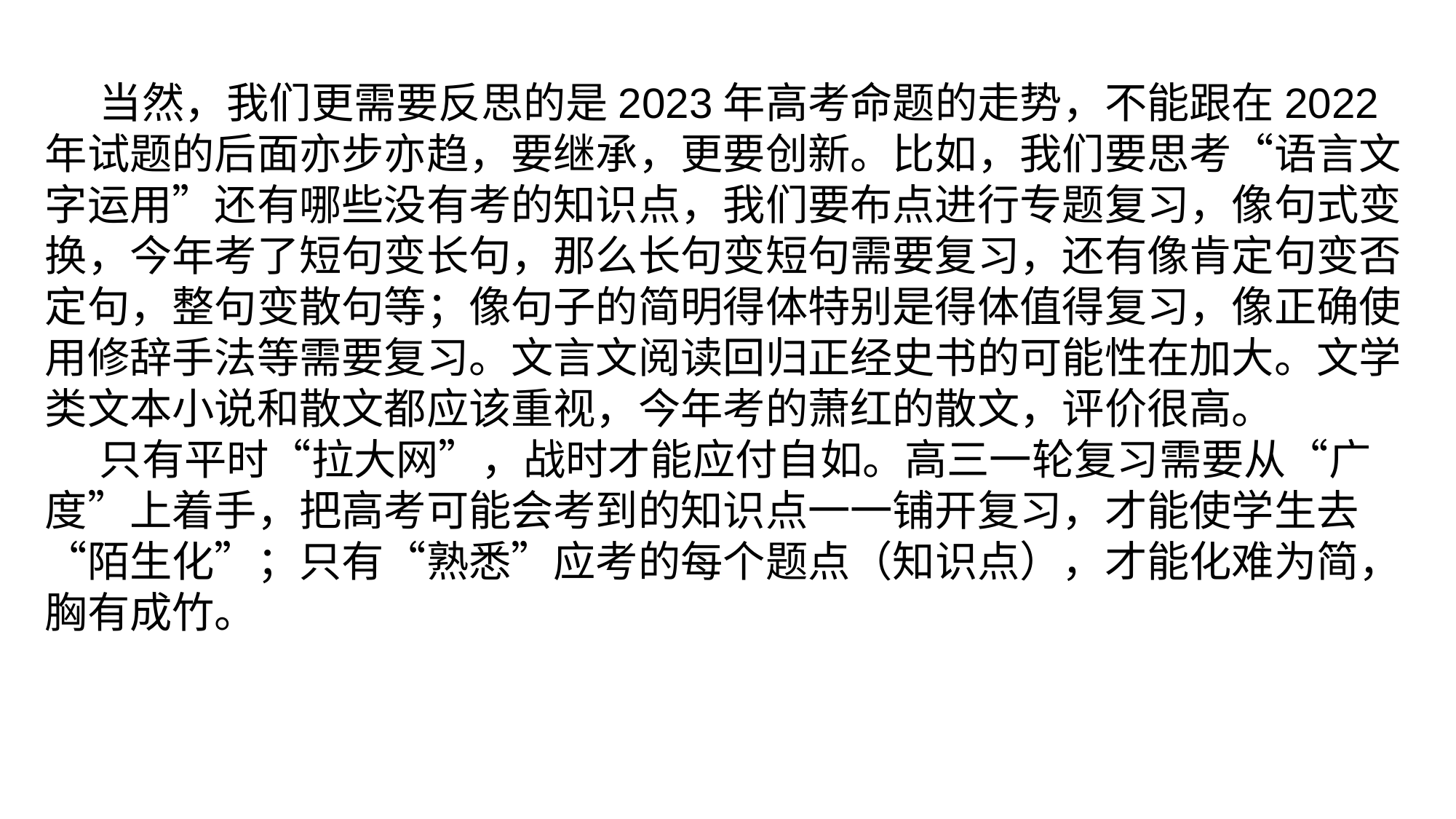

当然，我们更需要反思的是2023年高考命题的走势，不能跟在2022年试题的后面亦步亦趋，要继承，更要创新。比如，我们要思考“语言文字运用”还有哪些没有考的知识点，我们要布点进行专题复习，像句式变换，今年考了短句变长句，那么长句变短句需要复习，还有像肯定句变否定句，整句变散句等；像句子的简明得体特别是得体值得复习，像正确使用修辞手法等需要复习。文言文阅读回归正经史书的可能性在加大。文学类文本小说和散文都应该重视，今年考的萧红的散文，评价很高。
只有平时“拉大网”，战时才能应付自如。高三一轮复习需要从“广度”上着手，把高考可能会考到的知识点一一铺开复习，才能使学生去“陌生化”；只有“熟悉”应考的每个题点（知识点），才能化难为简，胸有成竹。